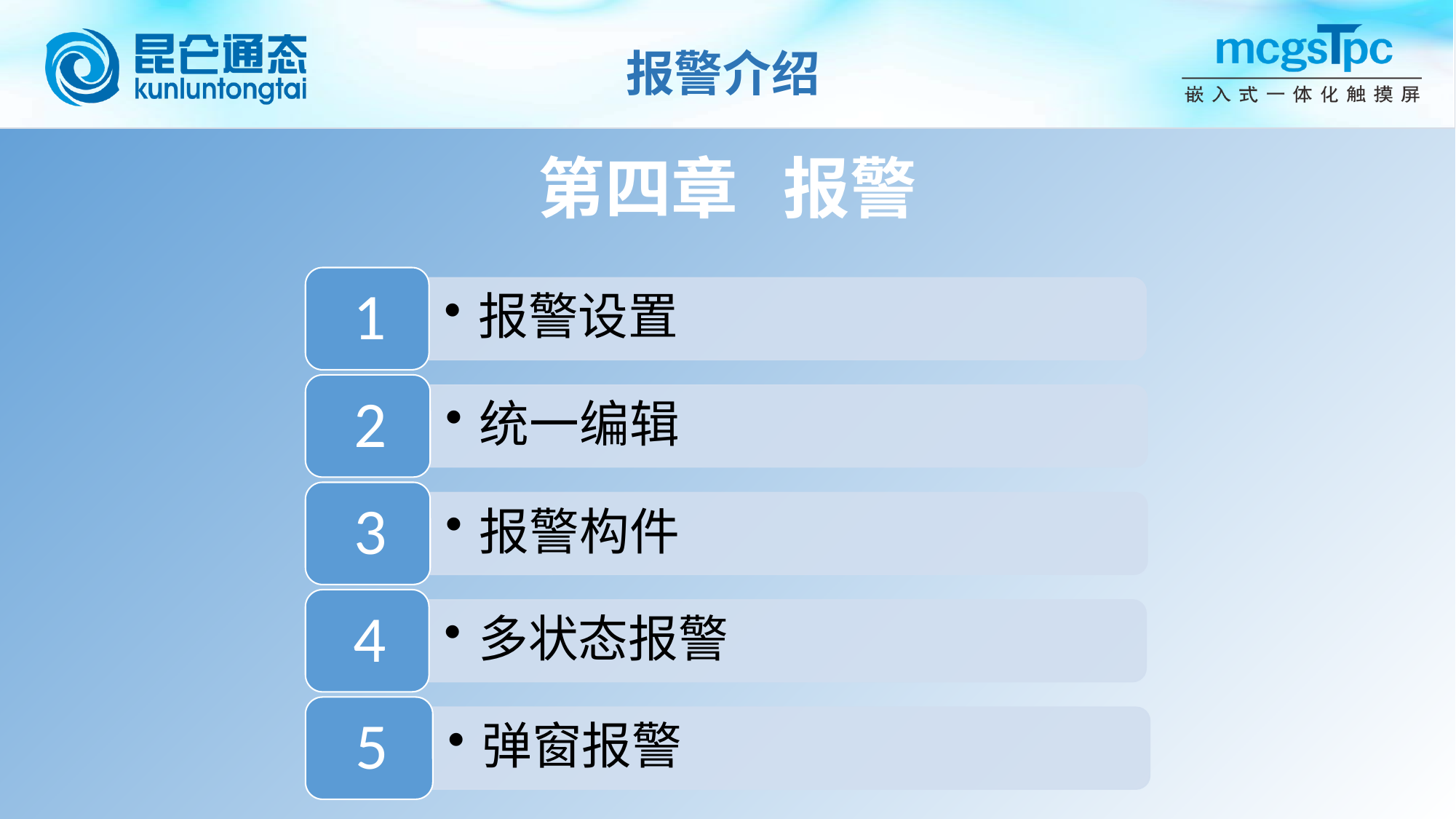

报警介绍
第四章   报警
报警设置
1
统一编辑
2
报警构件
3
多状态报警
4
弹窗报警
5